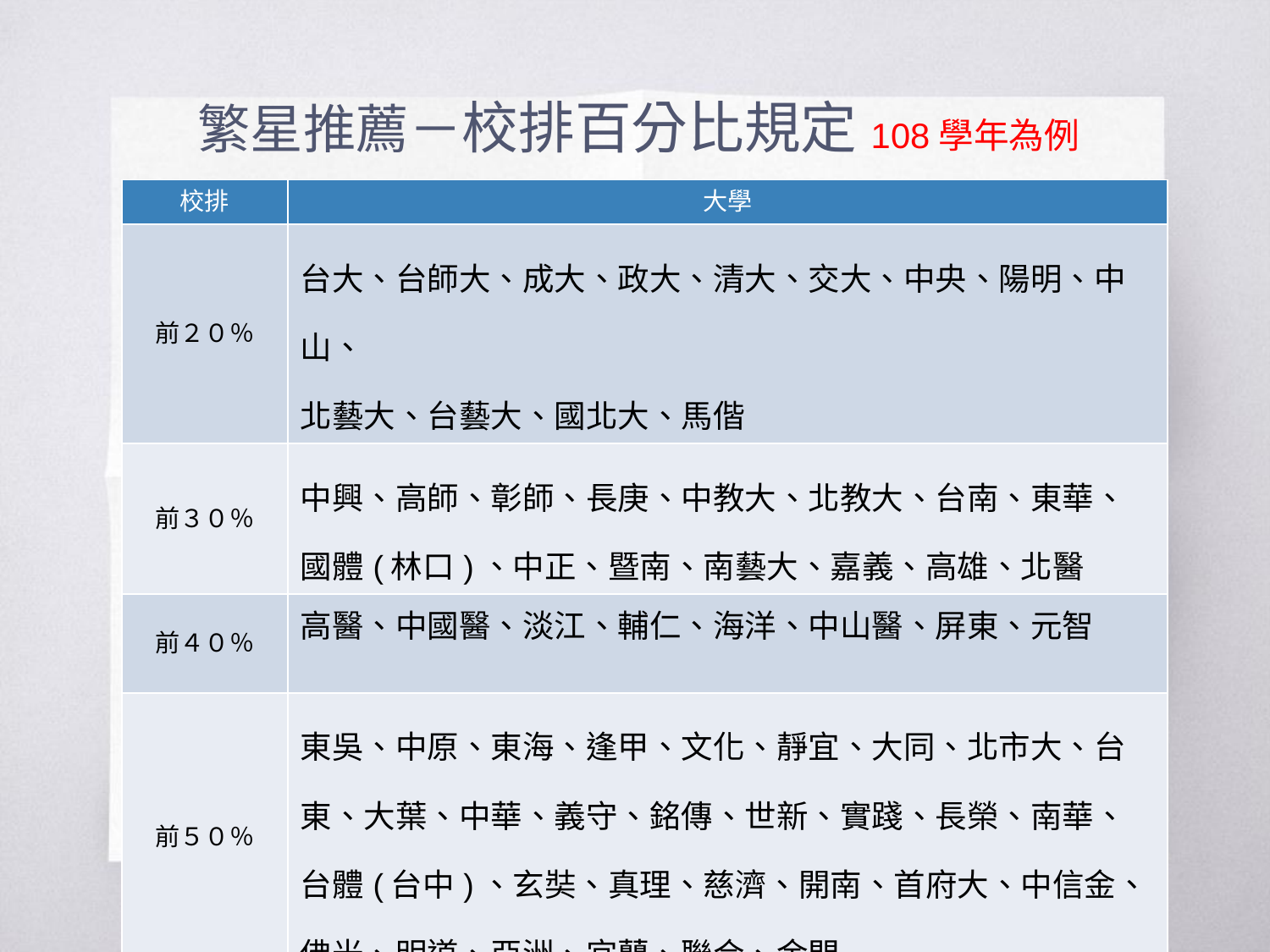

# 繁星推薦－校排百分比規定108學年為例
| 校排 | 大學 |
| --- | --- |
| 前２０％ | 台大、台師大、成大、政大、清大、交大、中央、陽明、中山、 北藝大、台藝大、國北大、馬偕 |
| 前３０％ | 中興、高師、彰師、長庚、中教大、北教大、台南、東華、 國體(林口)、中正、暨南、南藝大、嘉義、高雄、北醫 |
| 前４０％ | 高醫、中國醫、淡江、輔仁、海洋、中山醫、屏東、元智 |
| 前５０％ | 東吳、中原、東海、逢甲、文化、靜宜、大同、北市大、台東、大葉、中華、義守、銘傳、世新、實踐、長榮、南華、台體(台中)、玄奘、真理、慈濟、開南、首府大、中信金、佛光、明道、亞洲、宜蘭、聯合、金門 |